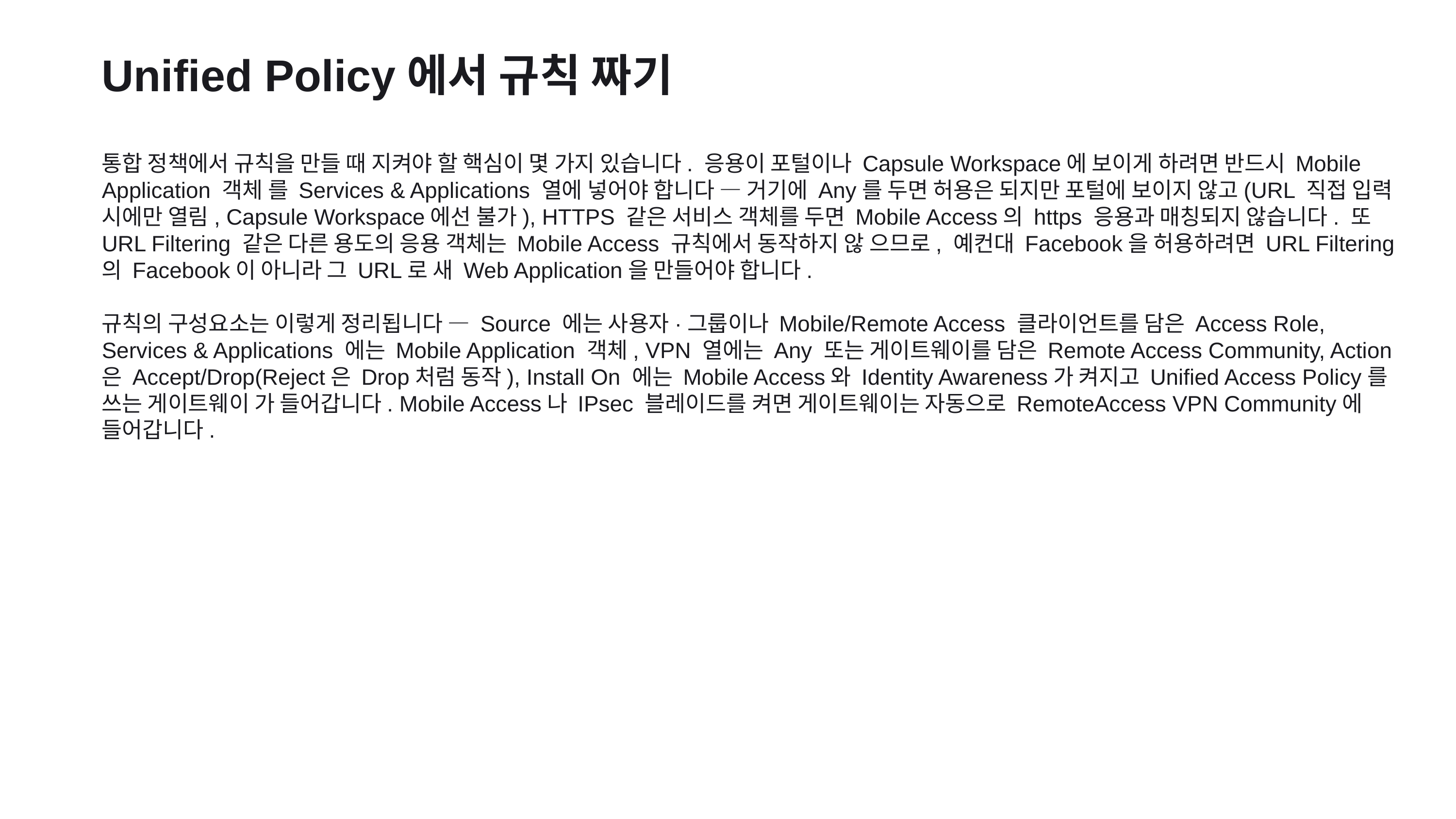

Unified Policy에서 규칙 짜기
통합 정책에서 규칙을 만들 때 지켜야 할 핵심이 몇 가지 있습니다. 응용이 포털이나 Capsule Workspace에 보이게 하려면 반드시 Mobile Application 객체 를 Services & Applications 열에 넣어야 합니다 — 거기에 Any를 두면 허용은 되지만 포털에 보이지 않고(URL 직접 입력 시에만 열림, Capsule Workspace에선 불가), HTTPS 같은 서비스 객체를 두면 Mobile Access의 https 응용과 매칭되지 않습니다. 또 URL Filtering 같은 다른 용도의 응용 객체는 Mobile Access 규칙에서 동작하지 않 으므로, 예컨대 Facebook을 허용하려면 URL Filtering의 Facebook이 아니라 그 URL로 새 Web Application을 만들어야 합니다.

규칙의 구성요소는 이렇게 정리됩니다 — Source 에는 사용자·그룹이나 Mobile/Remote Access 클라이언트를 담은 Access Role, Services & Applications 에는 Mobile Application 객체, VPN 열에는 Any 또는 게이트웨이를 담은 Remote Access Community, Action 은 Accept/Drop(Reject은 Drop처럼 동작), Install On 에는 Mobile Access와 Identity Awareness가 켜지고 Unified Access Policy를 쓰는 게이트웨이 가 들어갑니다. Mobile Access나 IPsec 블레이드를 켜면 게이트웨이는 자동으로 RemoteAccess VPN Community에 들어갑니다.